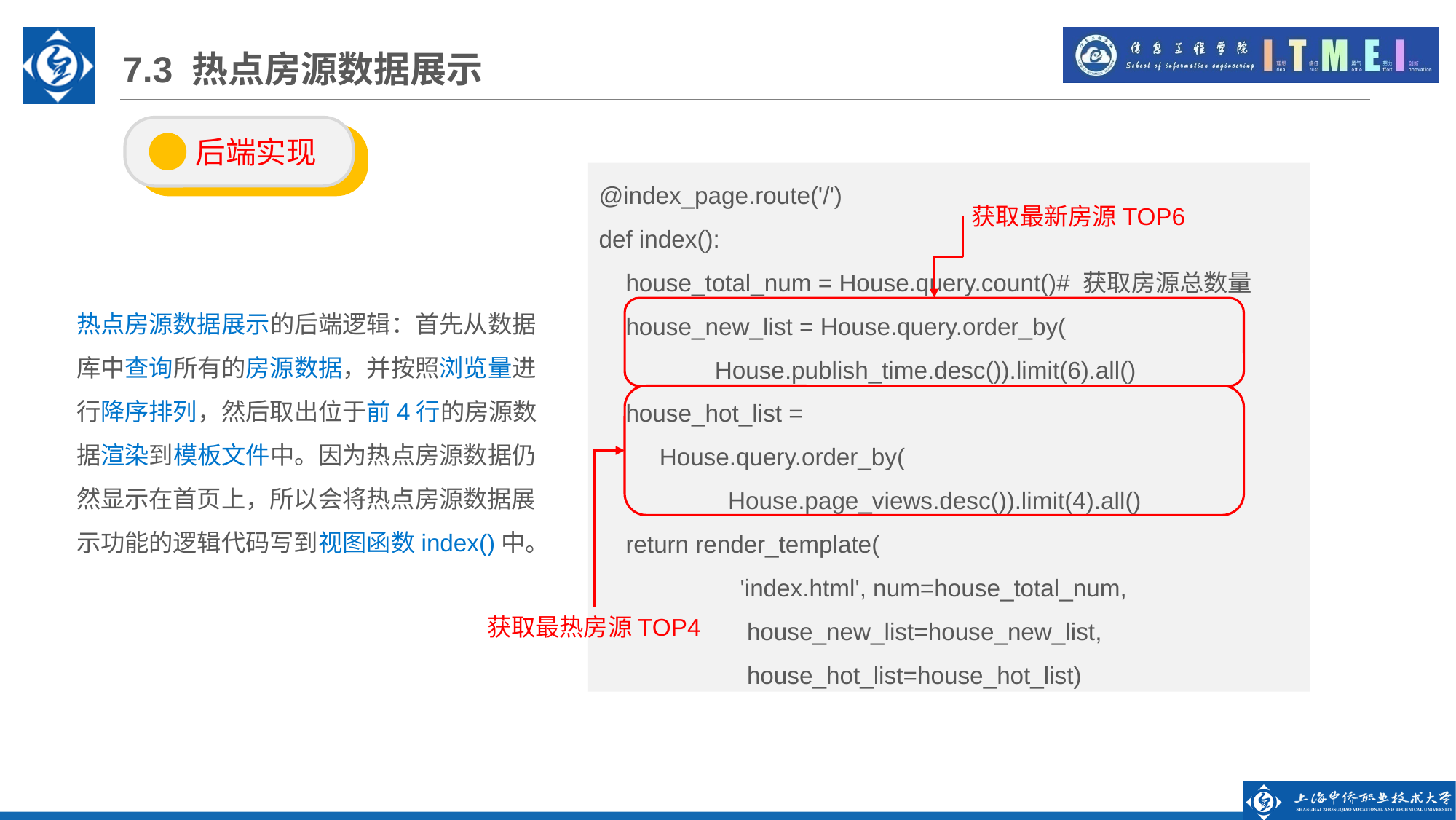

7.3 热点房源数据展示
    后端实现

@index_page.route('/')
def index():
    house_total_num = House.query.count()# 获取房源总数量
    house_new_list = House.query.order_by(
	 House.publish_time.desc()).limit(6).all()
    house_hot_list =
         House.query.order_by(
	   House.page_views.desc()).limit(4).all()
    return render_template(
                     'index.html', num=house_total_num,
                      house_new_list=house_new_list,
                      house_hot_list=house_hot_list)
获取最新房源TOP6
热点房源数据展示的后端逻辑：首先从数据库中查询所有的房源数据，并按照浏览量进行降序排列，然后取出位于前4行的房源数据渲染到模板文件中。因为热点房源数据仍然显示在首页上，所以会将热点房源数据展示功能的逻辑代码写到视图函数index()中。

获取最热房源TOP4